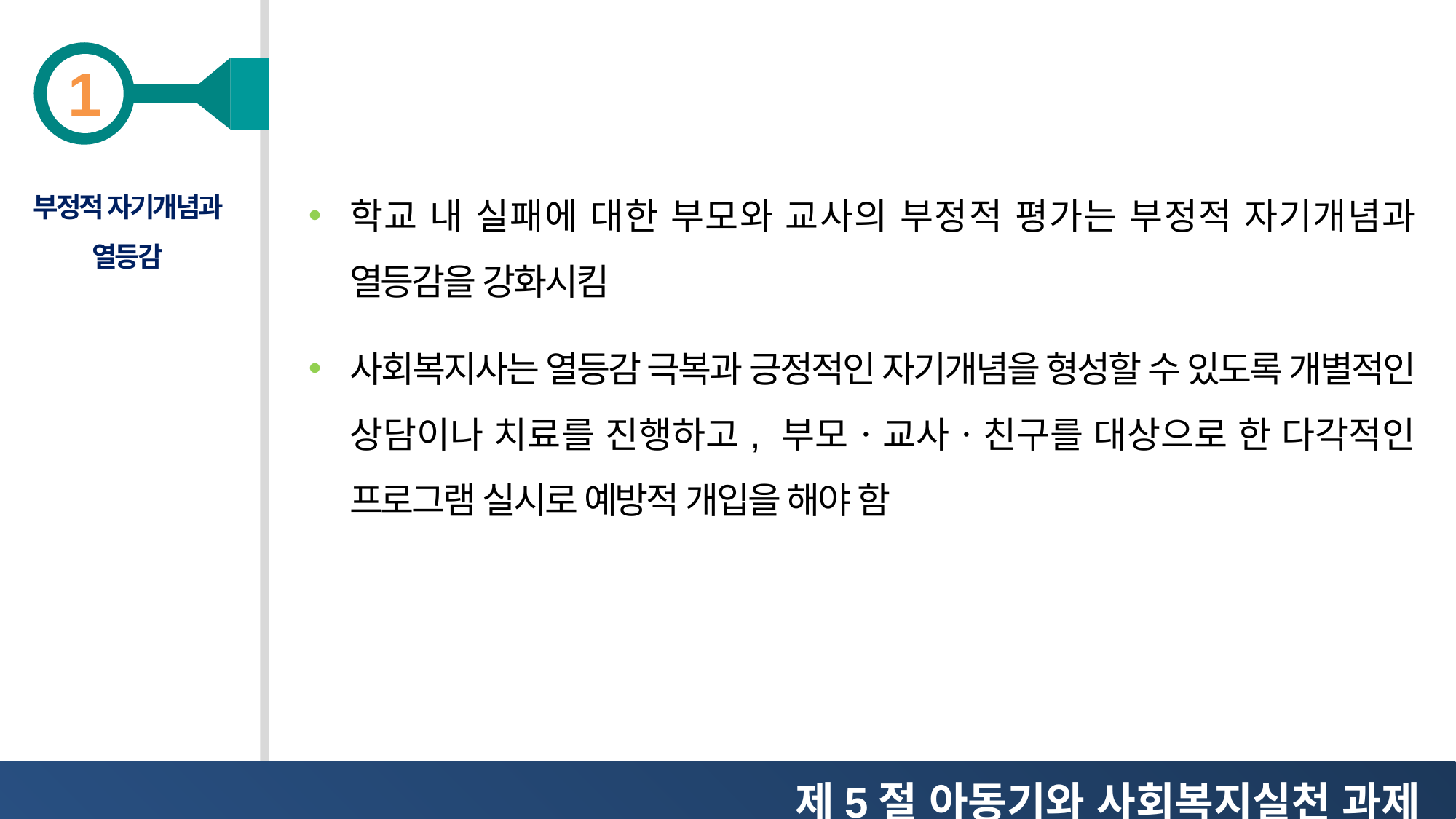

학교 내 실패에 대한 부모와 교사의 부정적 평가는 부정적 자기개념과 열등감을 강화시킴

사회복지사는 열등감 극복과 긍정적인 자기개념을 형성할 수 있도록 개별적인 상담이나 치료를 진행하고, 부모ㆍ교사ㆍ친구를 대상으로 한 다각적인 프로그램 실시로 예방적 개입을 해야 함
부정적 자기개념과 열등감
제5절 아동기와 사회복지실천 과제